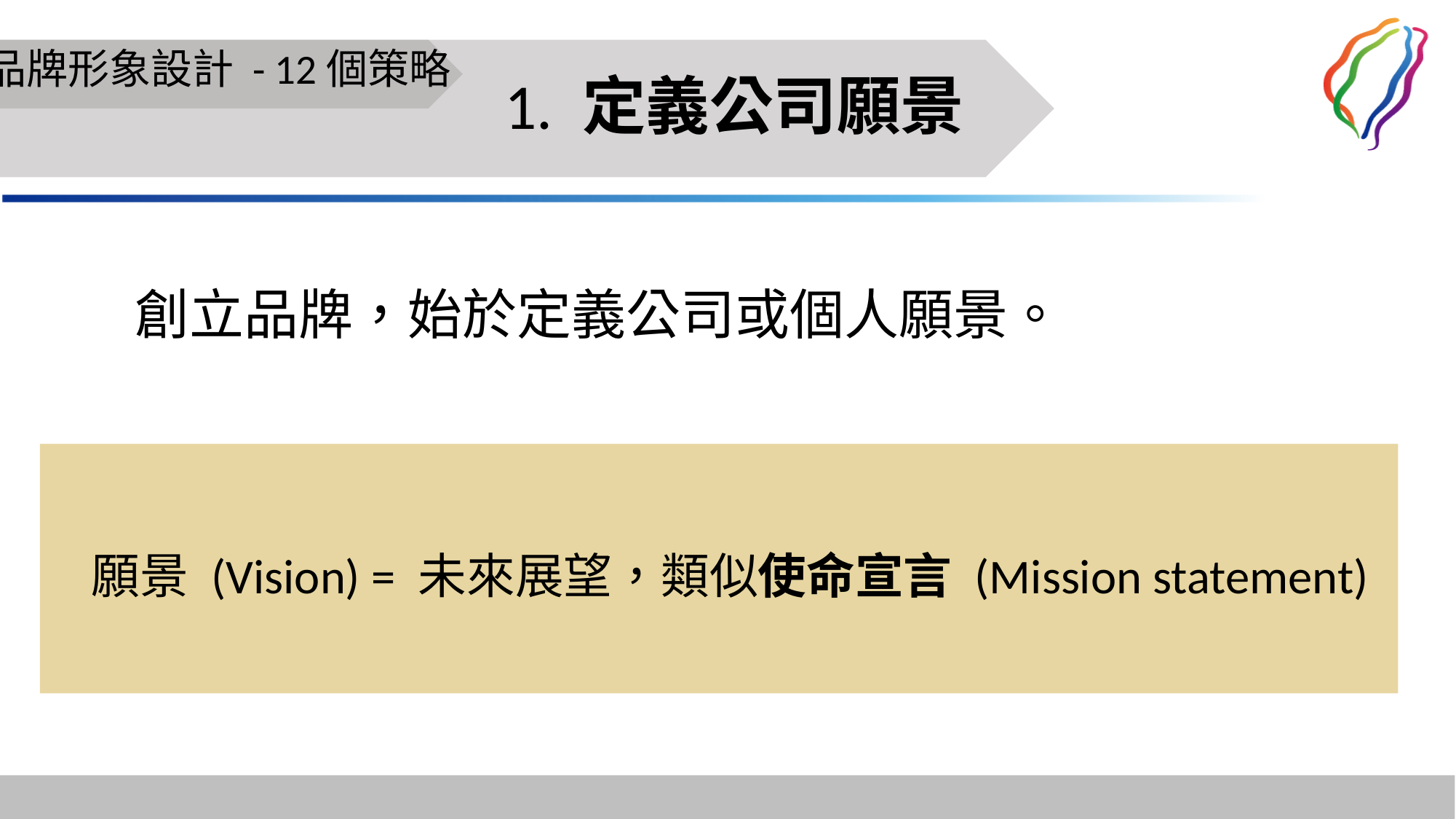

# 品牌形象設計 - 12個策略
1. 定義公司願景
創立品牌，始於定義公司或個人願景。
願景 (Vision) = 未來展望，類似使命宣言 (Mission statement)